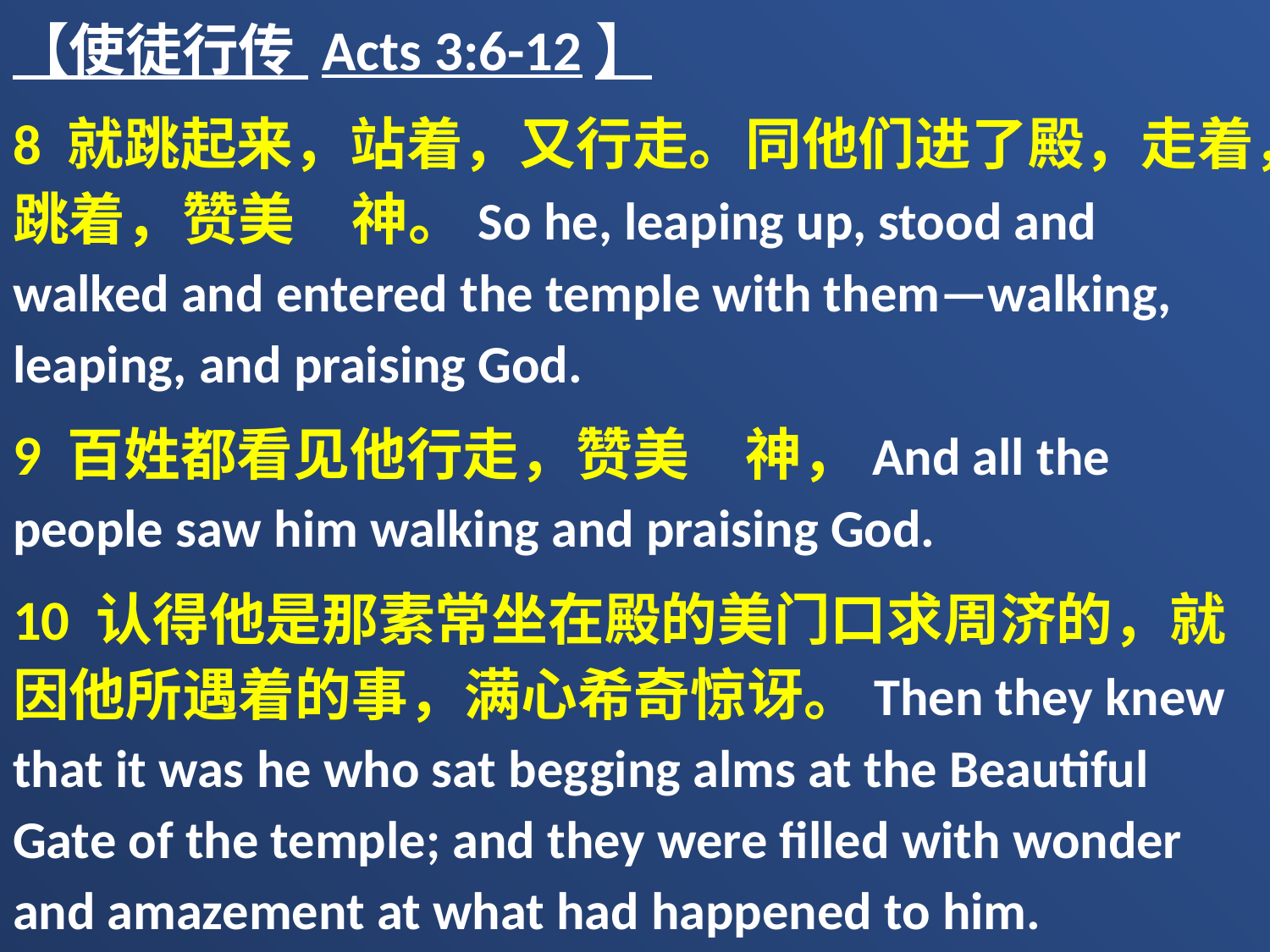

【使徒行传 Acts 3:6-12】
8 就跳起来，站着，又行走。同他们进了殿，走着，跳着，赞美　神。So he, leaping up, stood and walked and entered the temple with them—walking, leaping, and praising God.
9 百姓都看见他行走，赞美　神，And all the people saw him walking and praising God.
10 认得他是那素常坐在殿的美门口求周济的，就因他所遇着的事，满心希奇惊讶。Then they knew that it was he who sat begging alms at the Beautiful Gate of the temple; and they were filled with wonder and amazement at what had happened to him.